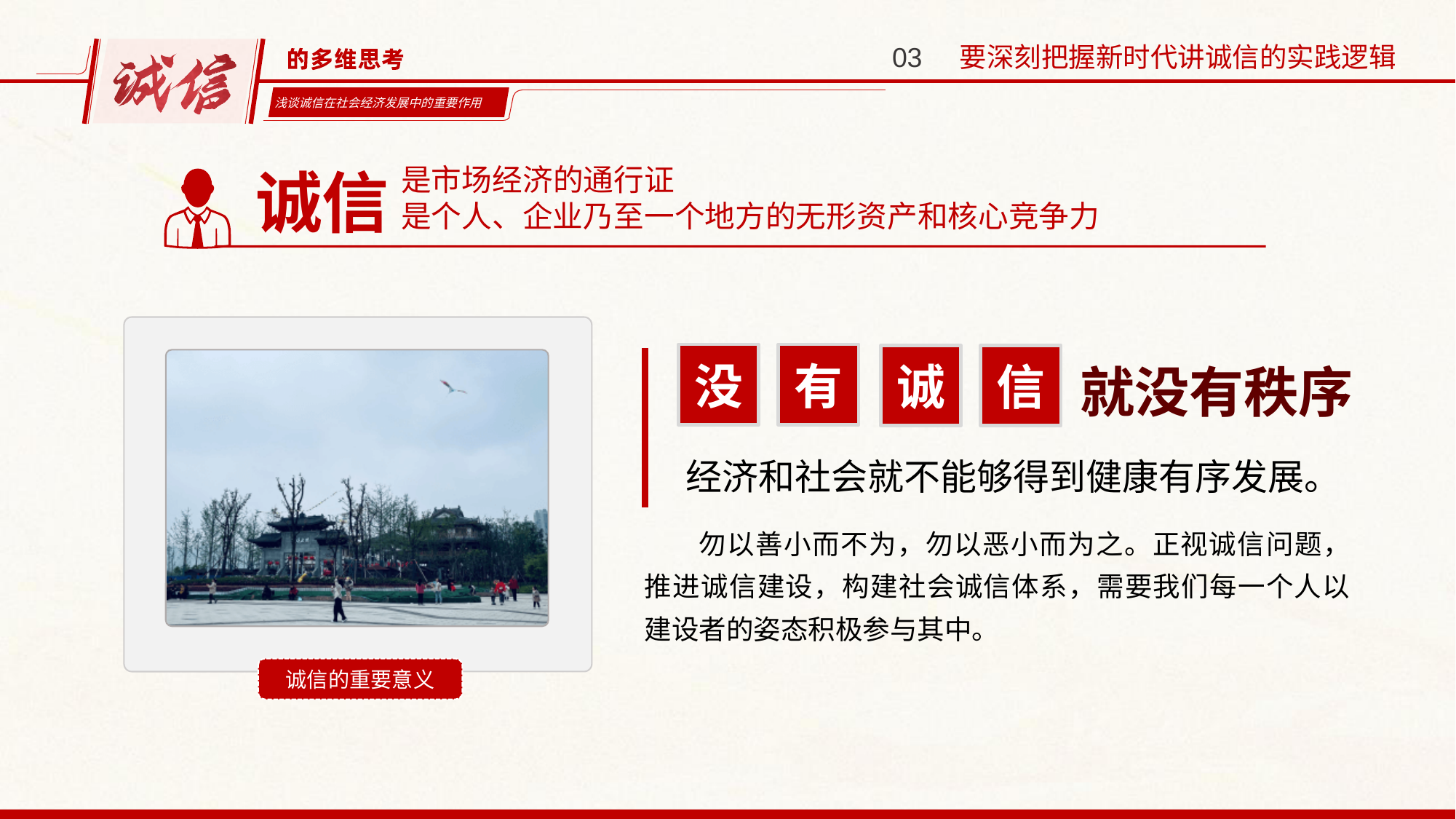

03    要深刻把握新时代讲诚信的实践逻辑
是市场经济的通行证
是个人、企业乃至一个地方的无形资产和核心竞争力
诚信

就没有秩序
有
没
诚
信
经济和社会就不能够得到健康有序发展。
勿以善小而不为，勿以恶小而为之。正视诚信问题，推进诚信建设，构建社会诚信体系，需要我们每一个人以建设者的姿态积极参与其中。
诚信的重要意义